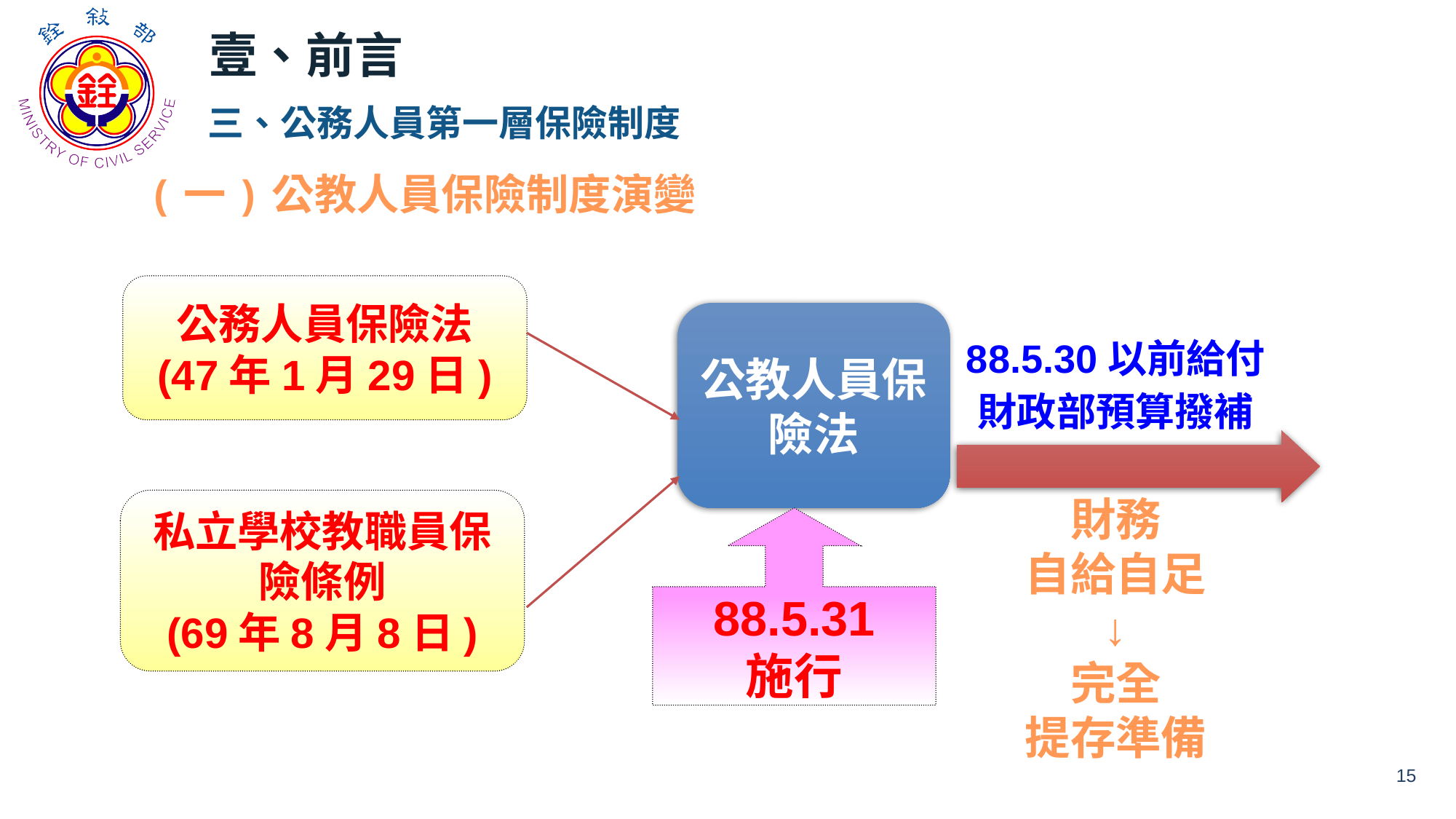

壹、前言
三、公務人員第一層保險制度
(一)公教人員保險制度演變
公務人員保險法
(47年1月29日)
公教人員保險法

私立學校教職員保險條例
(69年8月8日)
88.5.30以前給付
財政部預算撥補

財務
自給自足
↓
完全
提存準備
88.5.31
施行